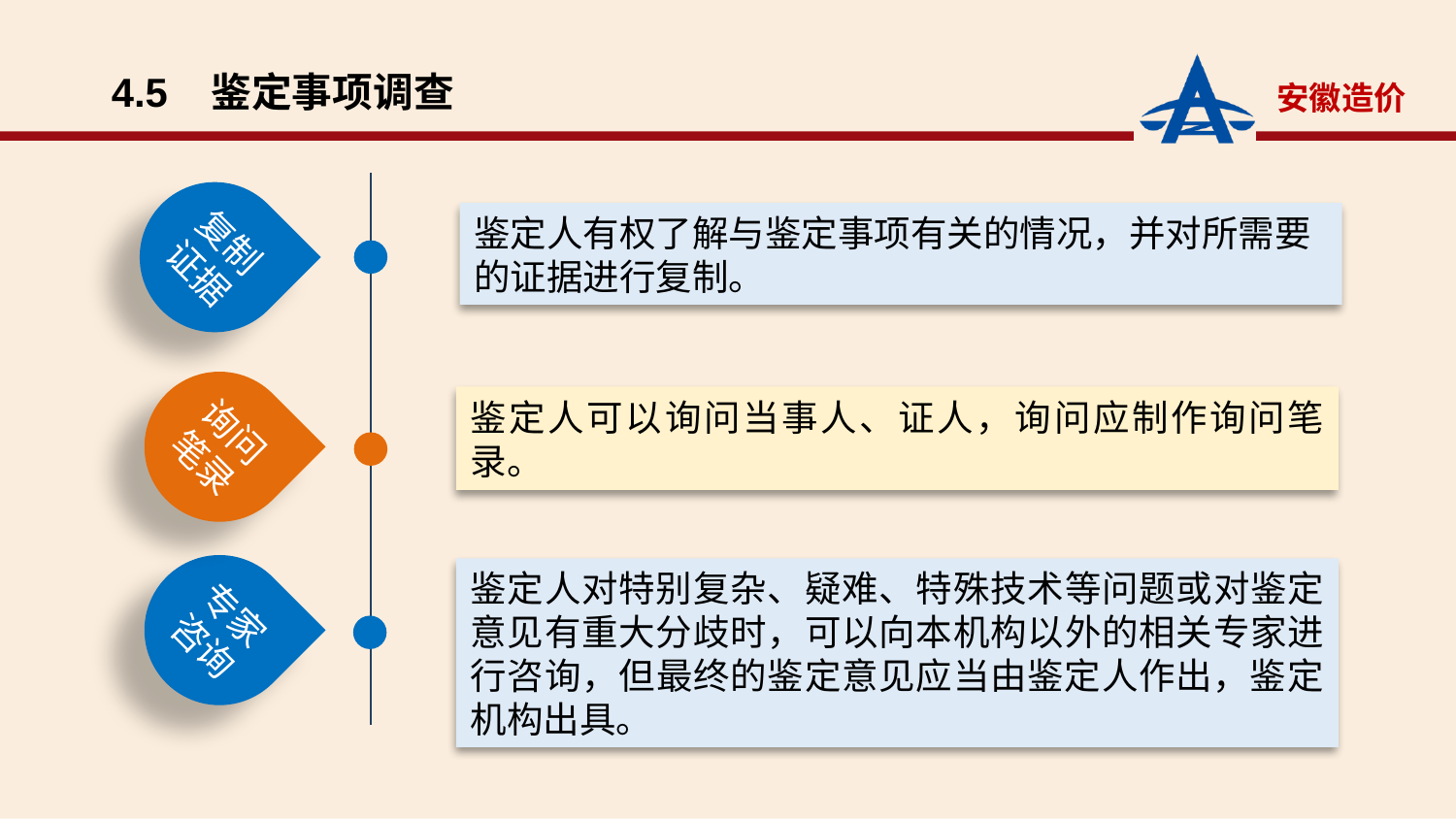

4.5   鉴定事项调查

复制证据
鉴定人有权了解与鉴定事项有关的情况，并对所需要的证据进行复制。
询问笔录
鉴定人可以询问当事人、证人，询问应制作询问笔录。
专家咨询
鉴定人对特别复杂、疑难、特殊技术等问题或对鉴定意见有重大分歧时，可以向本机构以外的相关专家进行咨询，但最终的鉴定意见应当由鉴定人作出，鉴定机构出具。